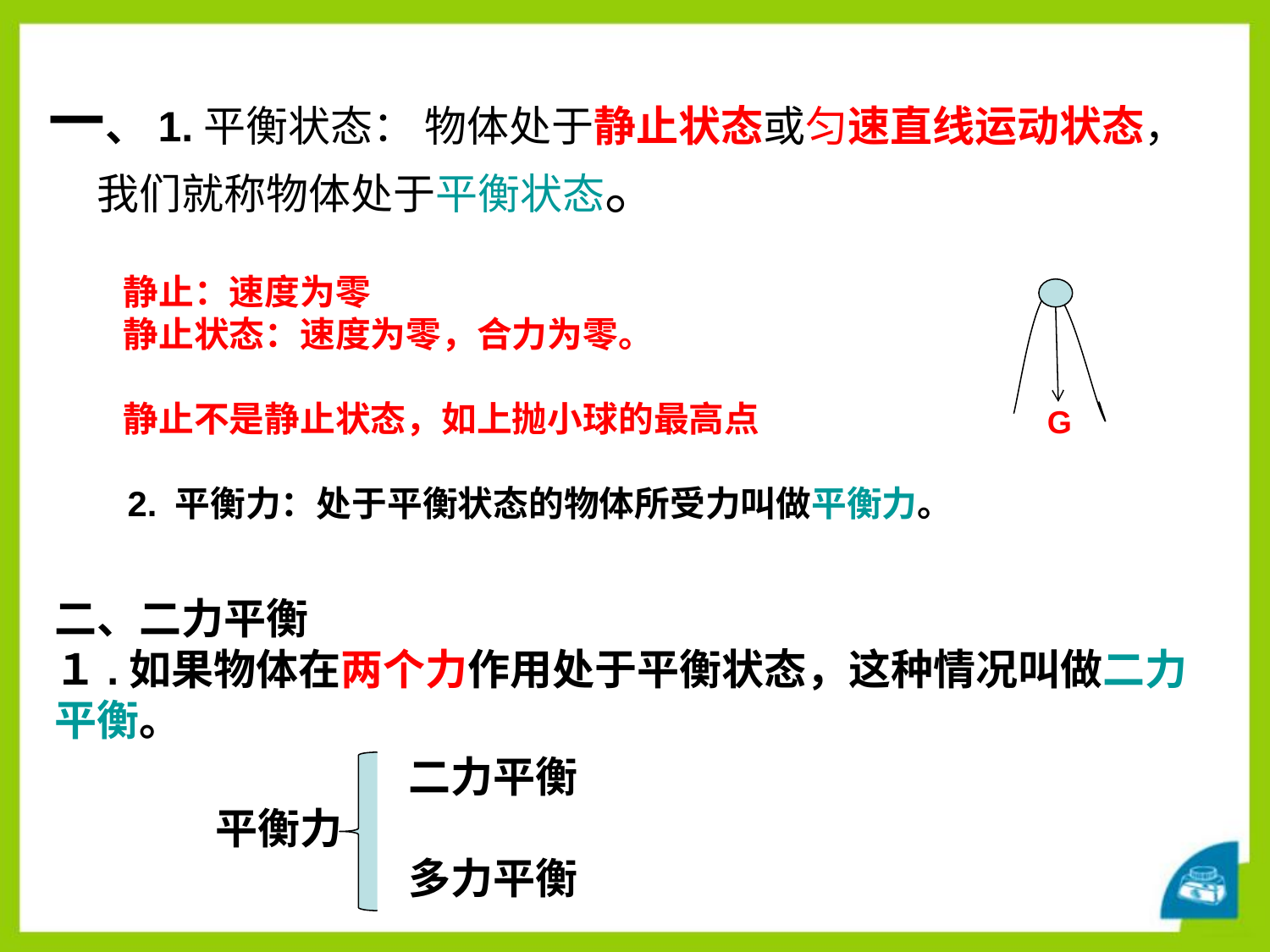

一、1.平衡状态： 物体处于静止状态或匀速直线运动状态，我们就称物体处于平衡状态。
静止：速度为零
静止状态：速度为零，合力为零。

静止不是静止状态，如上抛小球的最高点

G
 2. 平衡力：处于平衡状态的物体所受力叫做平衡力。
二、二力平衡
１.如果物体在两个力作用处于平衡状态，这种情况叫做二力平衡。
二力平衡

多力平衡

平衡力